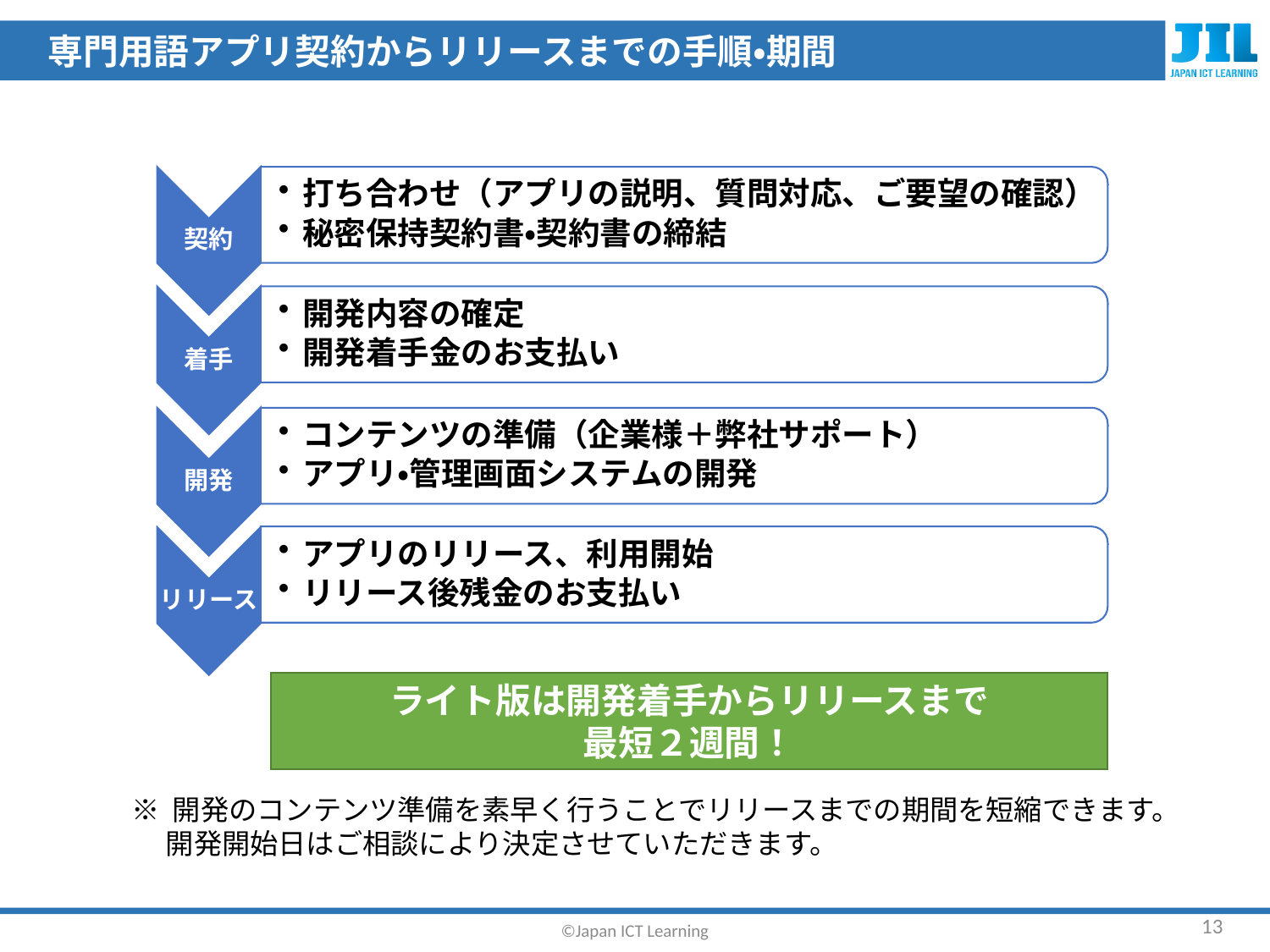

専門用語アプリ契約からリリースまでの手順・期間

契約

打ち合わせ（アプリの説明、質問対応、ご要望の確認）
秘密保持契約書・契約書の締結

着手

開発内容の確定
開発着手金のお支払い

開発

コンテンツの準備（企業様＋弊社サポート）
アプリ・管理画面システムの開発

アプリのリリース、利用開始
リリース後残金のお支払い

リリース
ライト版は開発着手からリリースまで
最短２週間！
※ 開発のコンテンツ準備を素早く行うことでリリースまでの期間を短縮できます。
　 開発開始日はご相談により決定させていただきます。
13
©Japan ICT Learning